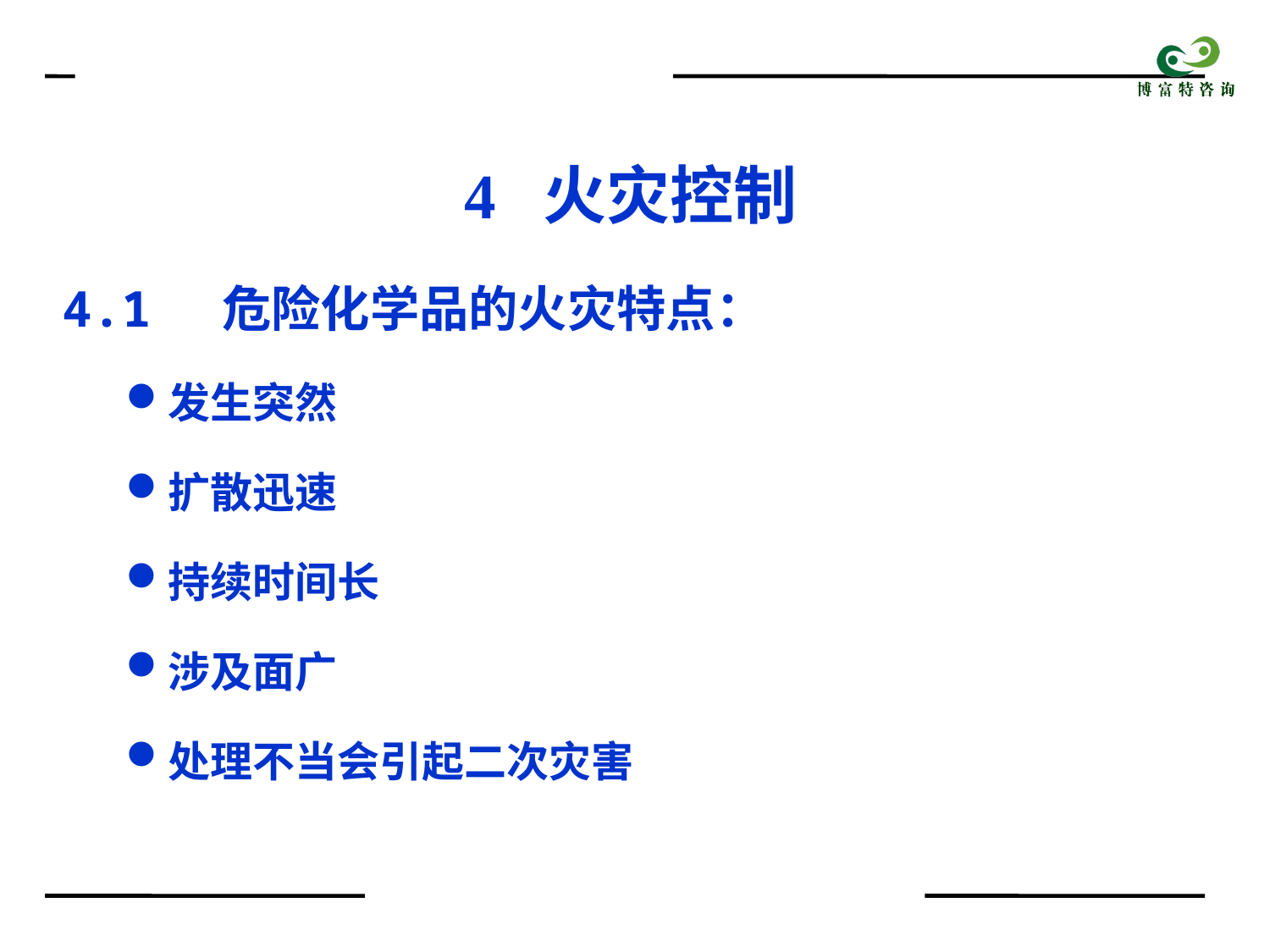

4  火灾控制
4.1  危险化学品的火灾特点：
发生突然
扩散迅速
持续时间长
涉及面广
处理不当会引起二次灾害